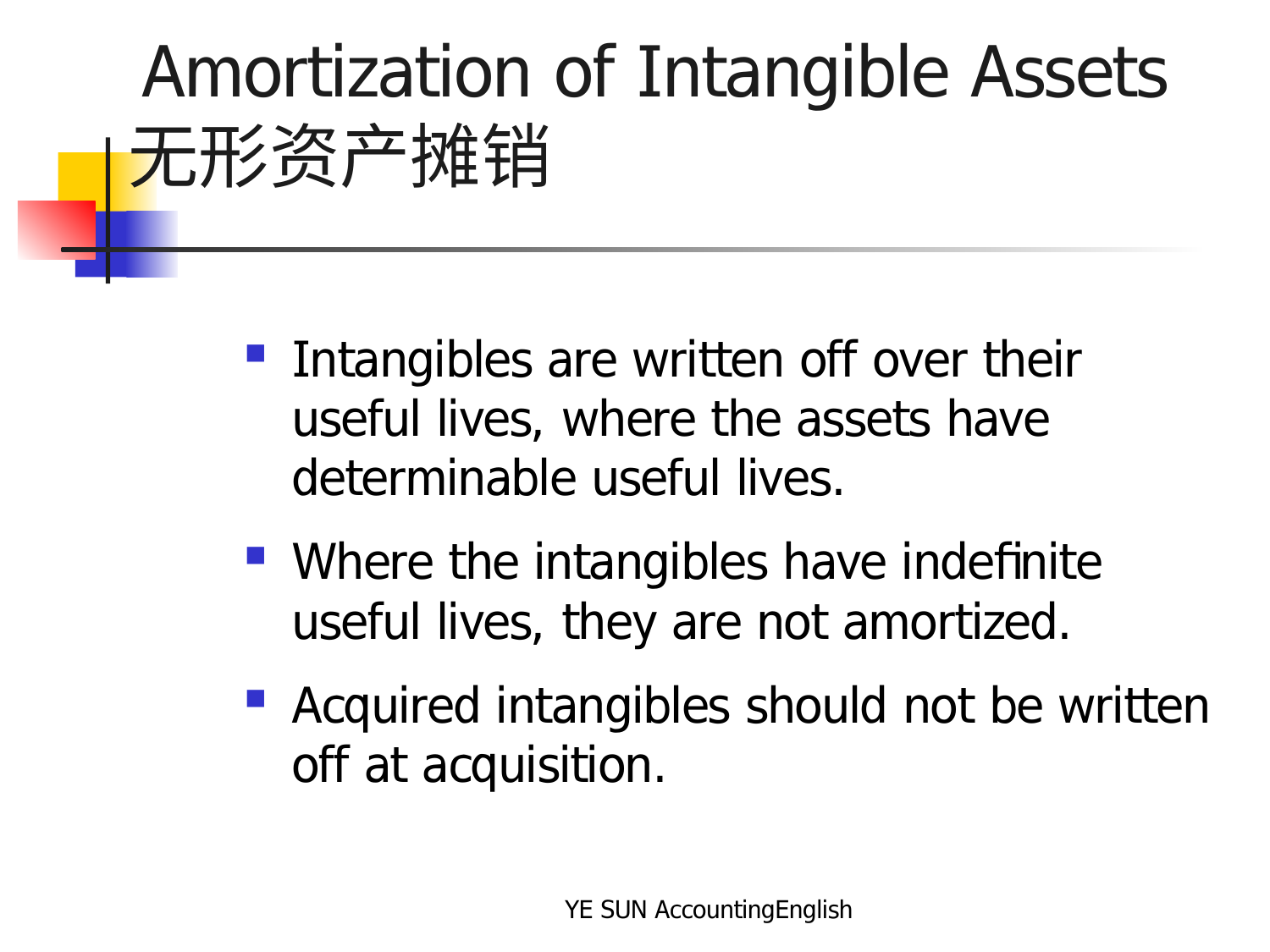

Amortization of Intangible Assets
无形资产摊销
Intangibles are written off over their useful lives, where the assets have determinable useful lives.
Where the intangibles have indefinite useful lives, they are not amortized.
Acquired intangibles should not be written off at acquisition.
YE SUN AccountingEnglish
41